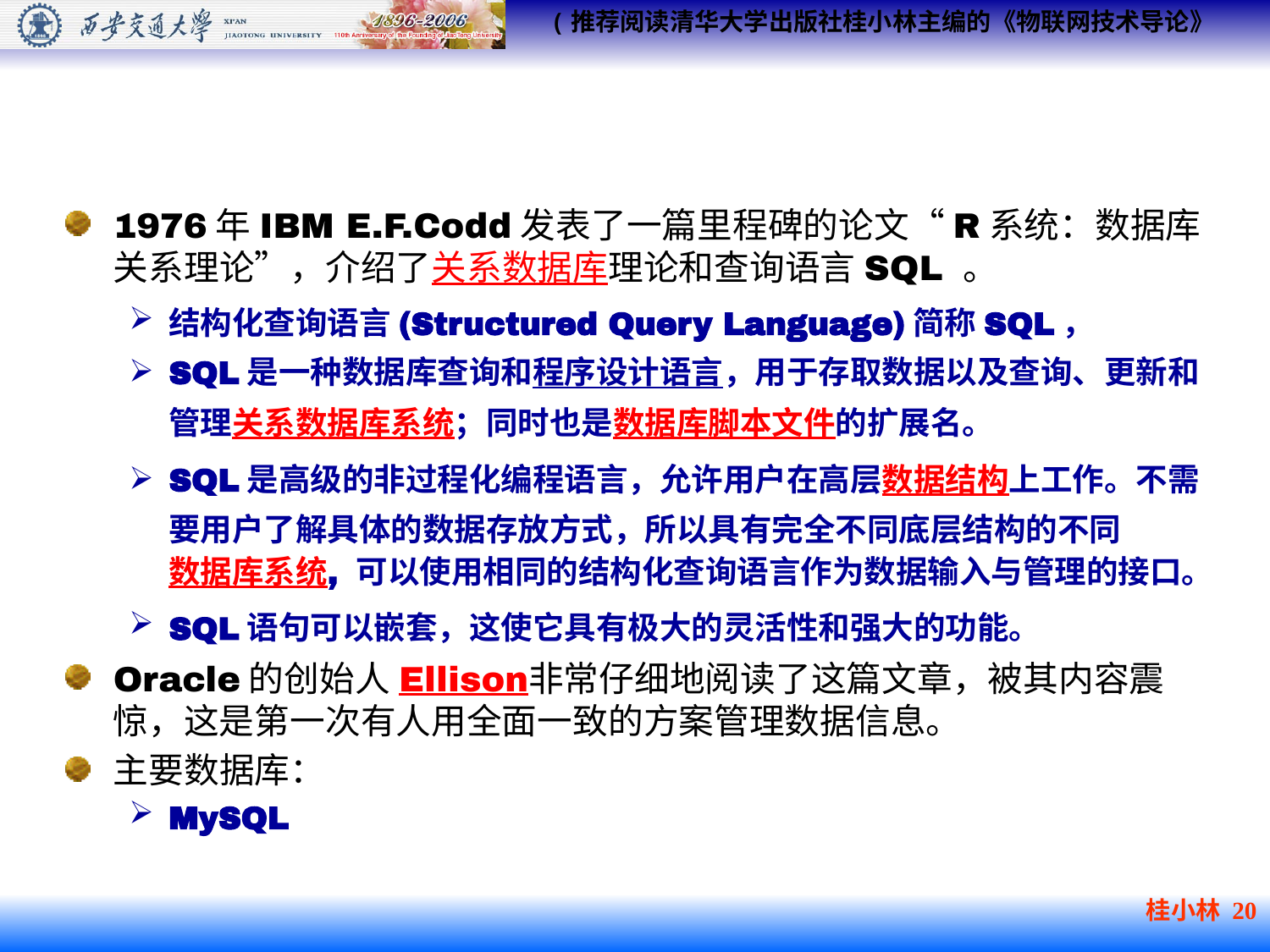

#
1976年IBM E.F.Codd发表了一篇里程碑的论文“R系统：数据库关系理论”，介绍了关系数据库理论和查询语言SQL 。
结构化查询语言(Structured Query Language)简称SQL，
SQL是一种数据库查询和程序设计语言，用于存取数据以及查询、更新和管理关系数据库系统；同时也是数据库脚本文件的扩展名。
SQL是高级的非过程化编程语言，允许用户在高层数据结构上工作。不需要用户了解具体的数据存放方式，所以具有完全不同底层结构的不同数据库系统, 可以使用相同的结构化查询语言作为数据输入与管理的接口。
SQL语句可以嵌套，这使它具有极大的灵活性和强大的功能。
Oracle的创始人Ellison非常仔细地阅读了这篇文章，被其内容震惊，这是第一次有人用全面一致的方案管理数据信息。
主要数据库：
MySQL

桂小林 20